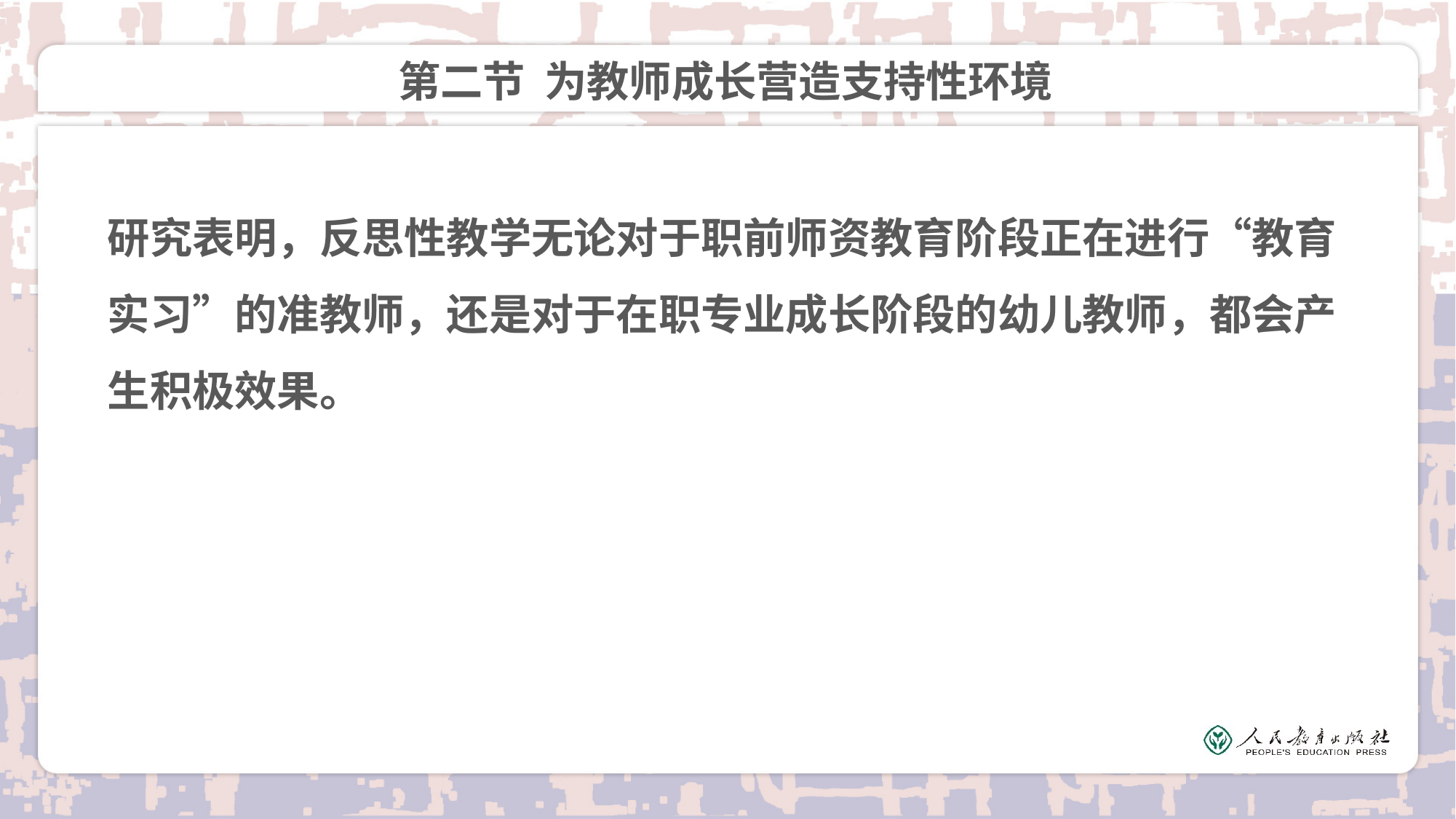

# 第二节  为教师成长营造支持性环境
研究表明，反思性教学无论对于职前师资教育阶段正在进行“教育实习”的准教师，还是对于在职专业成长阶段的幼儿教师，都会产生积极效果。